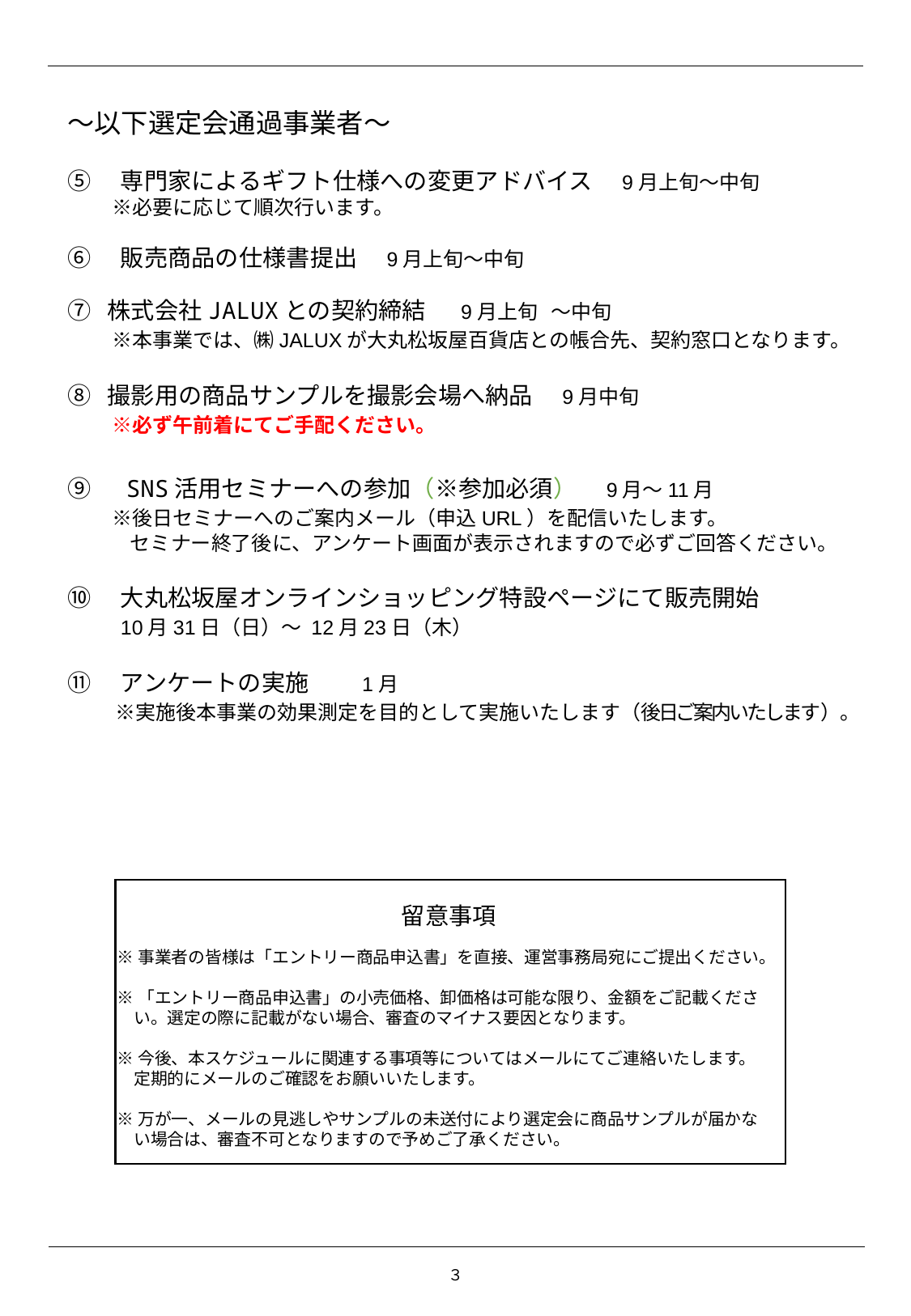

～以下選定会通過事業者～

⑤　専門家によるギフト仕様への変更アドバイス　9月上旬～中旬
　　 ※必要に応じて順次行います。

⑥　販売商品の仕様書提出　9月上旬～中旬

⑦  株式会社JALUXとの契約締結　 9月上旬   ～中旬
　    ※本事業では、㈱JALUXが大丸松坂屋百貨店との帳合先、契約窓口となります。

⑧  撮影用の商品サンプルを撮影会場へ納品　9月中旬
　    ※必ず午前着にてご手配ください。

⑨　SNS活用セミナーへの参加（※参加必須）　9月～11月
　    ※後日セミナーへのご案内メール（申込URL）を配信いたします。
　　     セミナー終了後に、アンケート画面が表示されますので必ずご回答ください。

⑩　大丸松坂屋オンラインショッピング特設ページにて販売開始
　　10月31日（日）～ 12月23日（木）

⑪　アンケートの実施　　1月
　　※実施後本事業の効果測定を目的として実施いたします（後日ご案内いたします）。

留意事項

※事業者の皆様は「エントリー商品申込書」を直接、運営事務局宛にご提出ください。

※「エントリー商品申込書」の小売価格、卸価格は可能な限り、金額をご記載くださ
　い。選定の際に記載がない場合、審査のマイナス要因となります。

※今後、本スケジュールに関連する事項等についてはメールにてご連絡いたします。
　定期的にメールのご確認をお願いいたします。

※万が一、メールの見逃しやサンプルの未送付により選定会に商品サンプルが届かな
　い場合は、審査不可となりますので予めご了承ください。
３